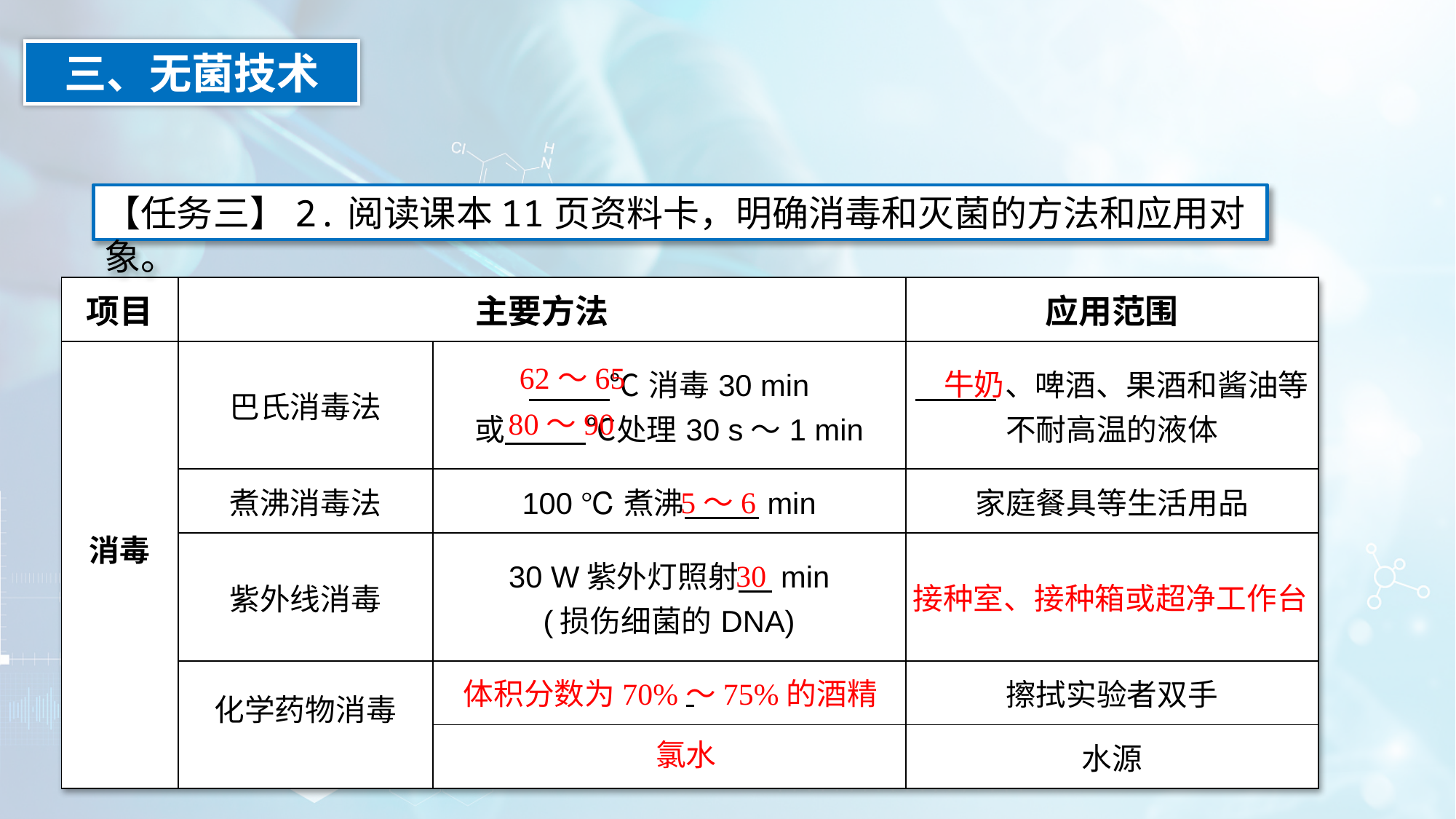

三、无菌技术
【任务三】2.阅读课本11页资料卡，明确消毒和灭菌的方法和应用对象。
| 项目 | 主要方法 |  | 应用范围 |
| --- | --- | --- | --- |
| 消毒 | 巴氏消毒法 | ℃消毒30 min 或 ℃处理30 s～1 min | 、啤酒、果酒和酱油等不耐高温的液体 |
|  | 煮沸消毒法 | 100 ℃煮沸 min | 家庭餐具等生活用品 |
|  | 紫外线消毒 | 30 W紫外灯照射 min (损伤细菌的DNA) |  |
|  | 化学药物消毒 |  | 擦拭实验者双手 |
|  |  |  | 水源 |
62～65
牛奶
80～90
5～6
30
接种室、接种箱或超净工作台
体积分数为70%～75%的酒精
氯水